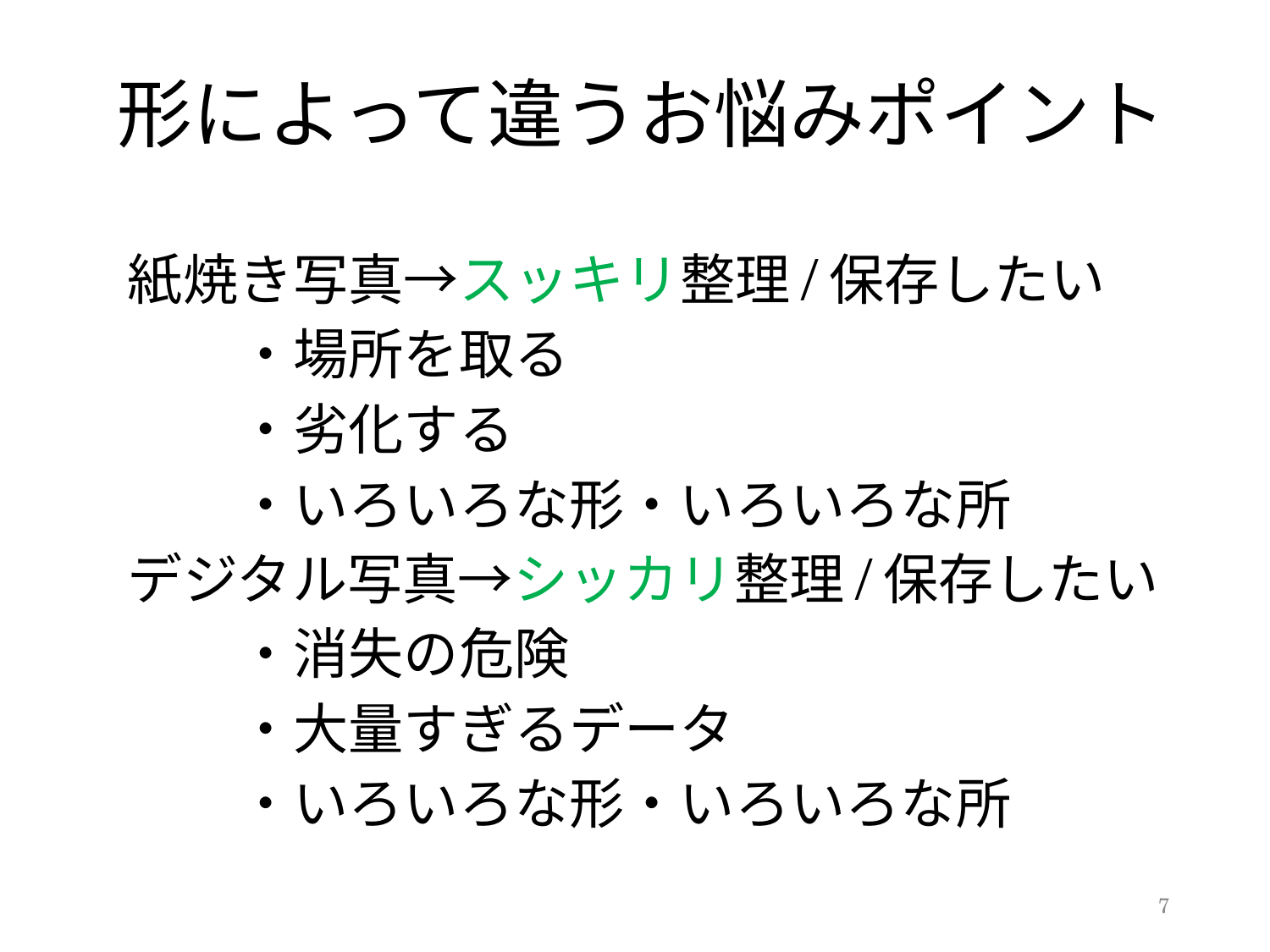

# 形によって違うお悩みポイント
紙焼き写真→スッキリ整理/保存したい
	・場所を取る
	・劣化する
	・いろいろな形・いろいろな所
デジタル写真→シッカリ整理/保存したい
	・消失の危険
	・大量すぎるデータ
	・いろいろな形・いろいろな所
7